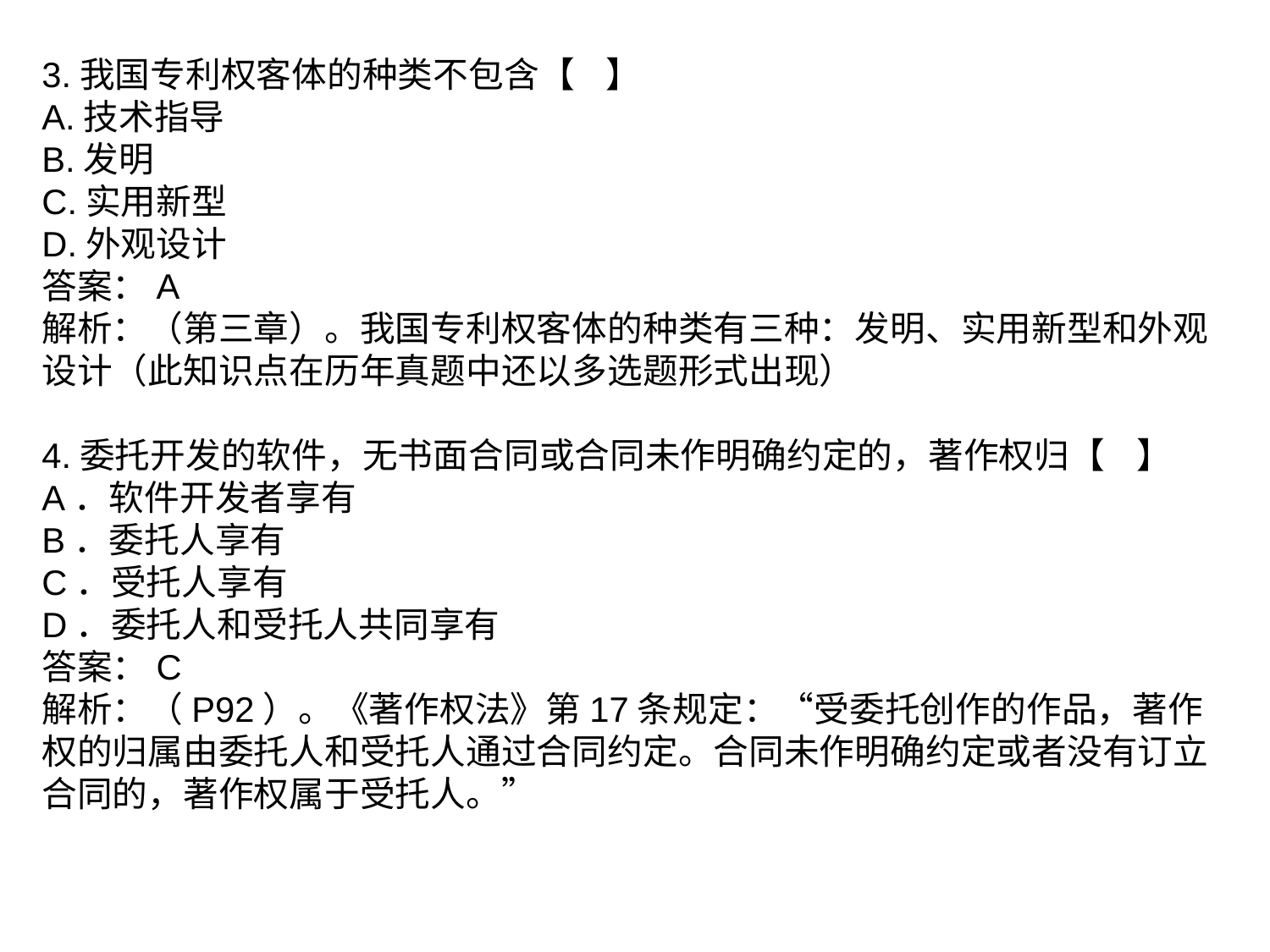

3.我国专利权客体的种类不包含【    】
A.技术指导
B.发明
C.实用新型
D.外观设计
答案：A
解析：（第三章）。我国专利权客体的种类有三种：发明、实用新型和外观设计（此知识点在历年真题中还以多选题形式出现）

4.委托开发的软件，无书面合同或合同未作明确约定的，著作权归【    】
A．软件开发者享有
B．委托人享有
C．受托人享有
D．委托人和受托人共同享有
答案：C
解析：（P92）。《著作权法》第17条规定：“受委托创作的作品，著作权的归属由委托人和受托人通过合同约定。合同未作明确约定或者没有订立合同的，著作权属于受托人。”